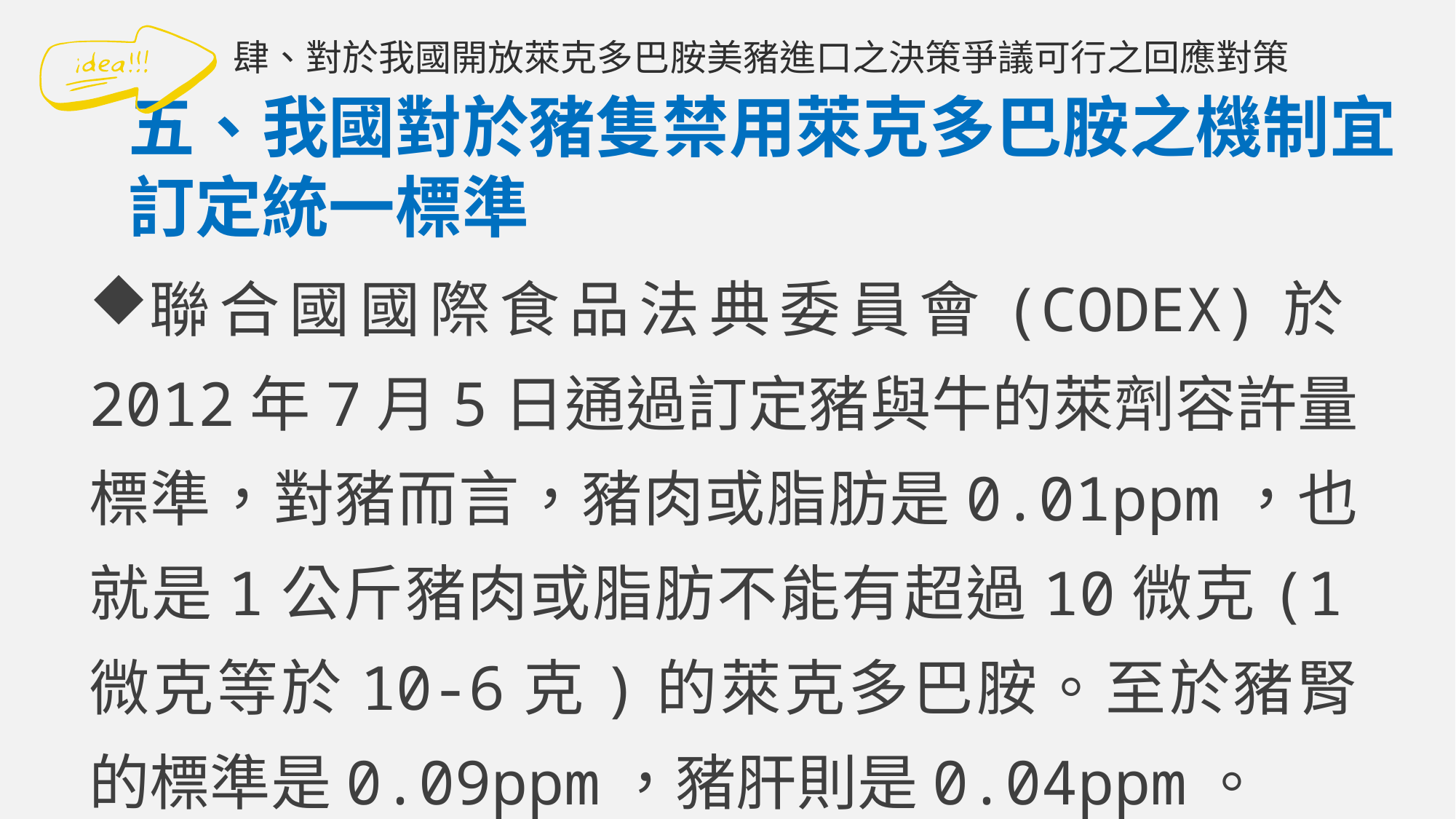

肆、對於我國開放萊克多巴胺美豬進口之決策爭議可行之回應對策
五、我國對於豬隻禁用萊克多巴胺之機制宜訂定統一標準
聯合國國際食品法典委員會(CODEX)於2012年7月5日通過訂定豬與牛的萊劑容許量標準，對豬而言，豬肉或脂肪是0.01ppm，也就是1公斤豬肉或脂肪不能有超過10微克(1微克等於10-6克)的萊克多巴胺。至於豬腎的標準是0.09ppm，豬肝則是0.04ppm。